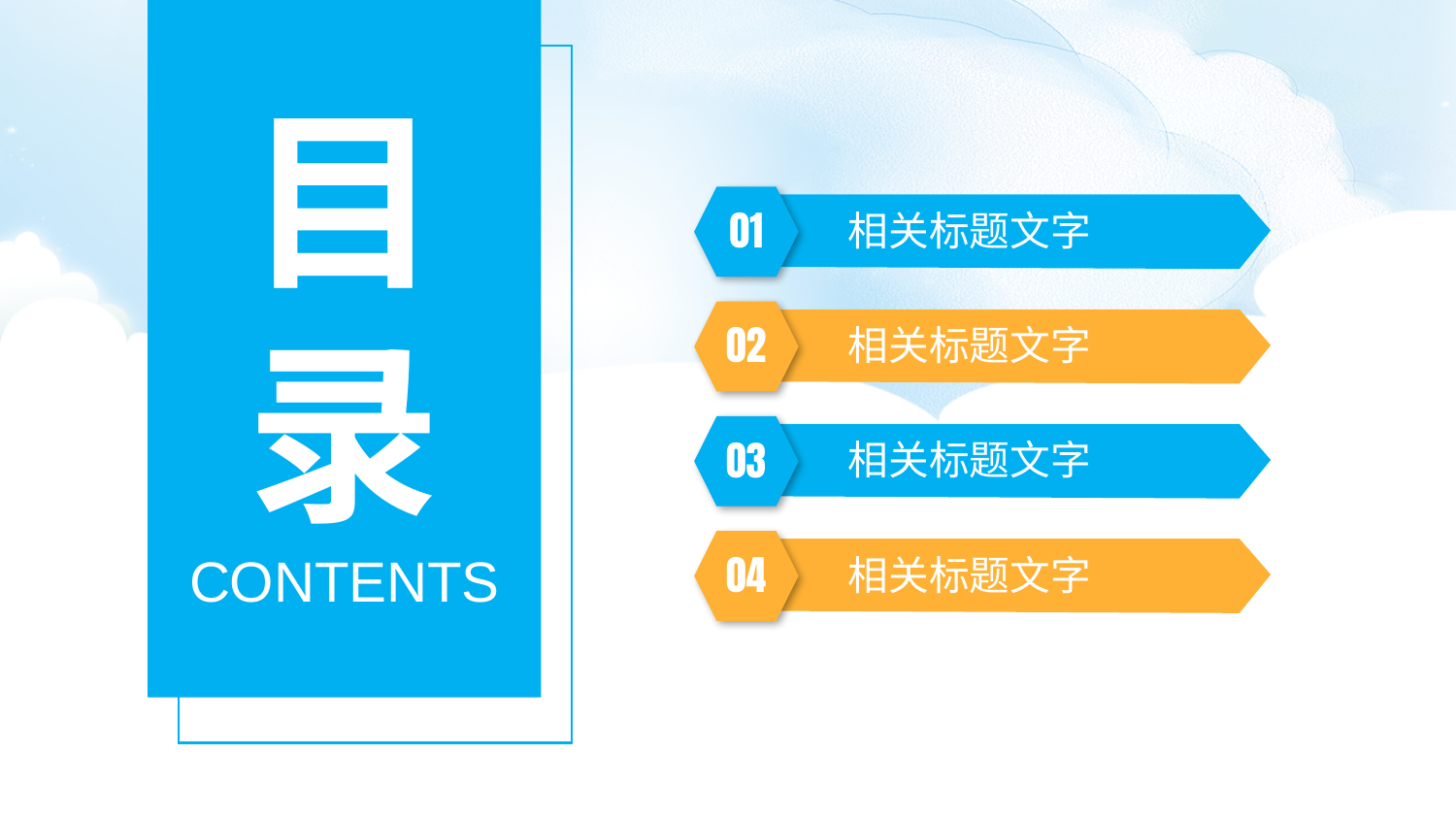

目录
CONTENTS
01

相关标题文字
02

相关标题文字
03

相关标题文字
04

相关标题文字